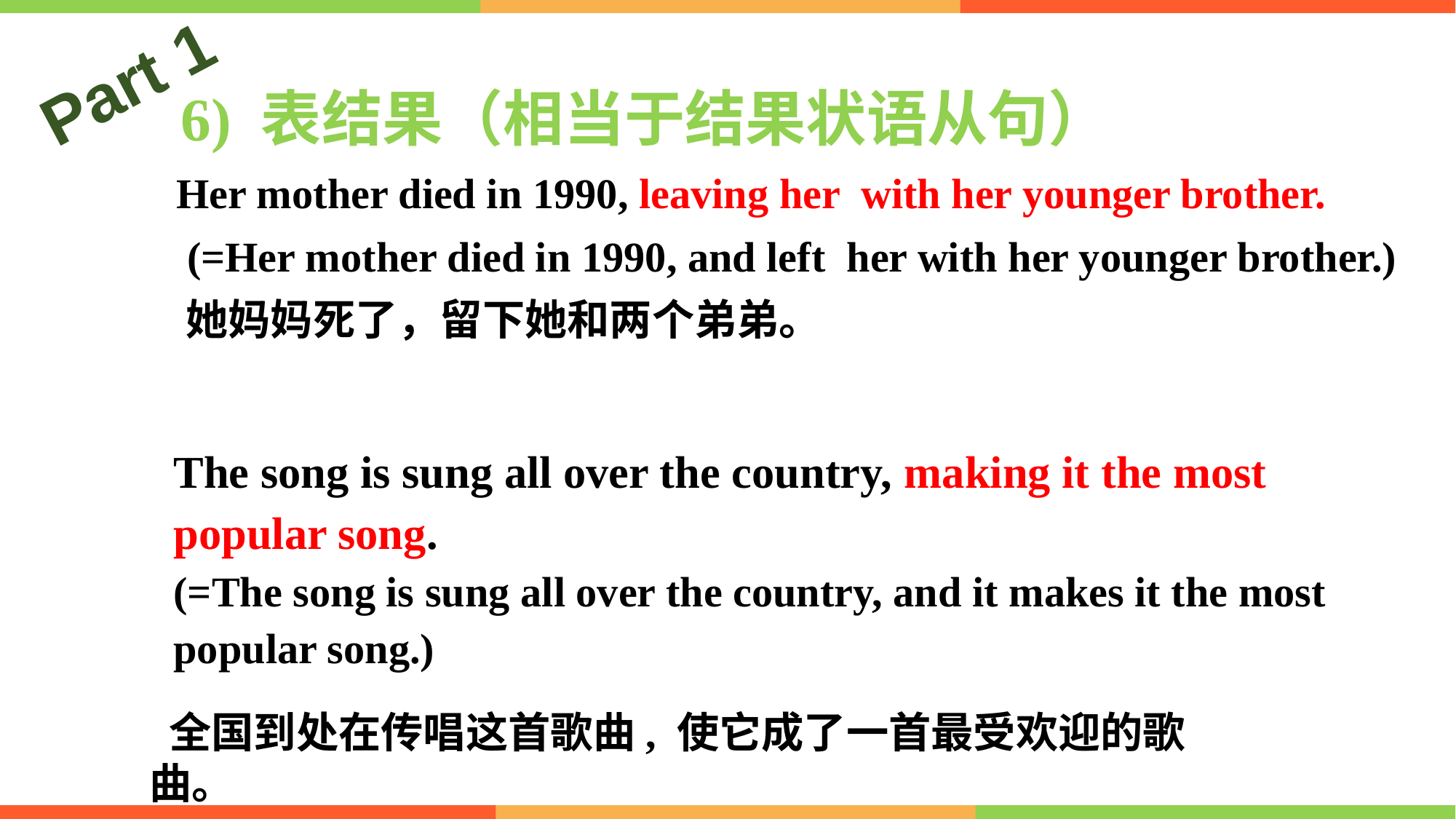

Part 1
 6) 表结果（相当于结果状语从句）
 Her mother died in 1990, leaving her  with her younger brother.
  (=Her mother died in 1990, and left  her with her younger brother.)
 她妈妈死了，留下她和两个弟弟。
The song is sung all over the country, making it the most
popular song.
(=The song is sung all over the country, and it makes it the most
popular song.)
 全国到处在传唱这首歌曲, 使它成了一首最受欢迎的歌曲。